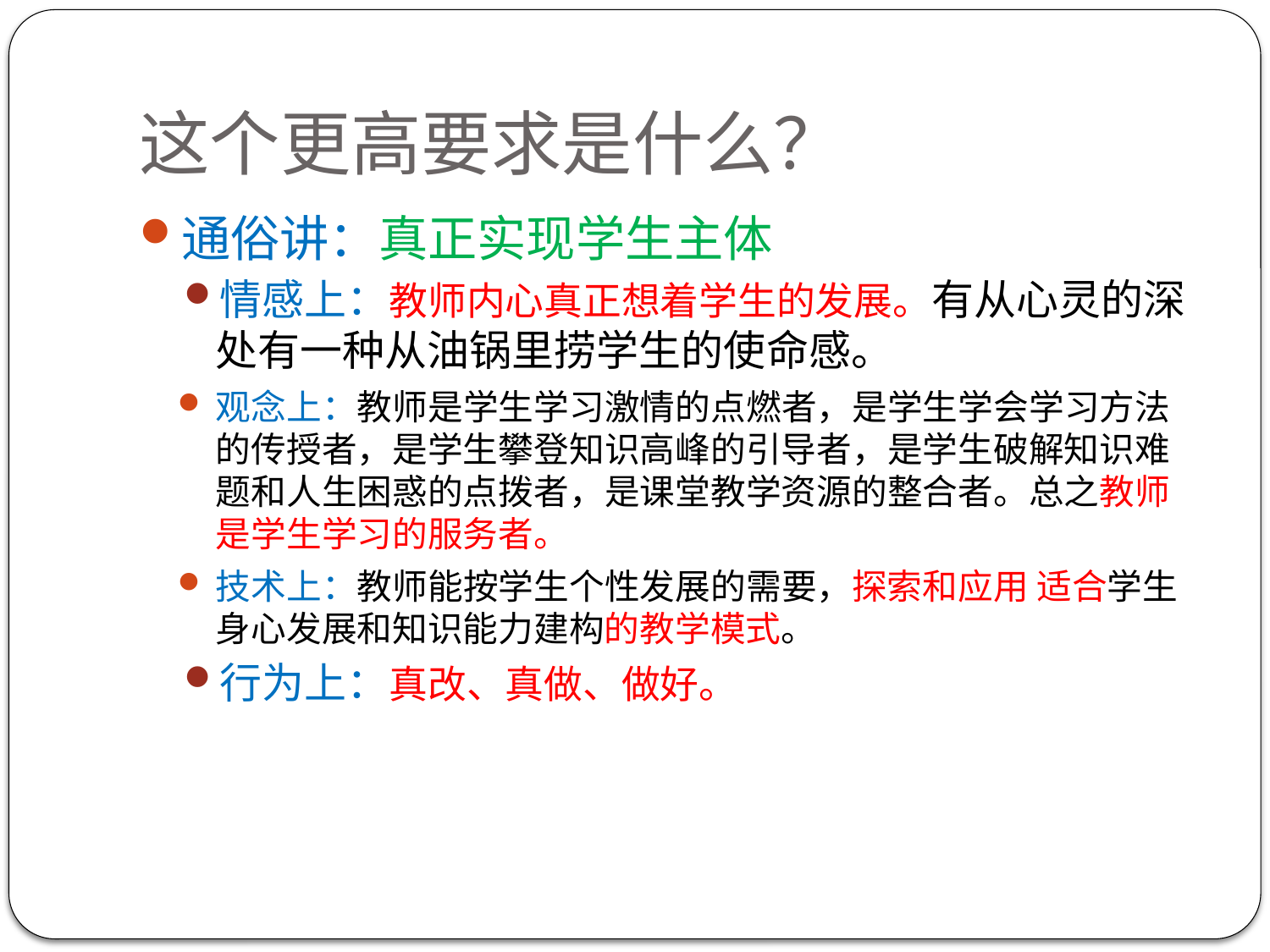

# 这个更高要求是什么？
通俗讲：真正实现学生主体
情感上：教师内心真正想着学生的发展。有从心灵的深处有一种从油锅里捞学生的使命感。
观念上：教师是学生学习激情的点燃者，是学生学会学习方法的传授者，是学生攀登知识高峰的引导者，是学生破解知识难题和人生困惑的点拨者，是课堂教学资源的整合者。总之教师是学生学习的服务者。
技术上：教师能按学生个性发展的需要，探索和应用 适合学生身心发展和知识能力建构的教学模式。
行为上：真改、真做、做好。